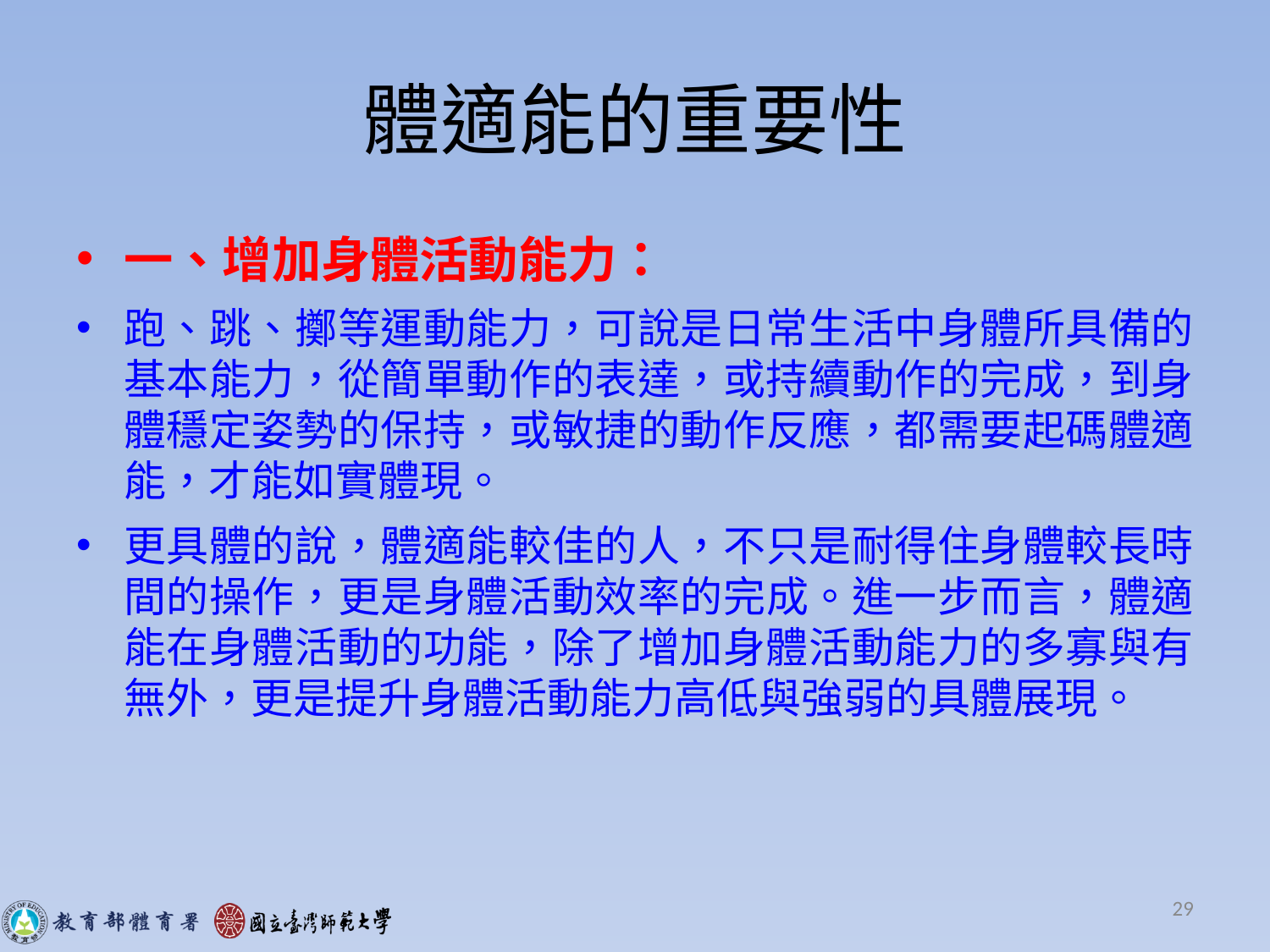

# 體適能的重要性
一、增加身體活動能力：
跑、跳、擲等運動能力，可說是日常生活中身體所具備的基本能力，從簡單動作的表達，或持續動作的完成，到身體穩定姿勢的保持，或敏捷的動作反應，都需要起碼體適能，才能如實體現。
更具體的說，體適能較佳的人，不只是耐得住身體較長時間的操作，更是身體活動效率的完成。進一步而言，體適能在身體活動的功能，除了增加身體活動能力的多寡與有無外，更是提升身體活動能力高低與強弱的具體展現。

29